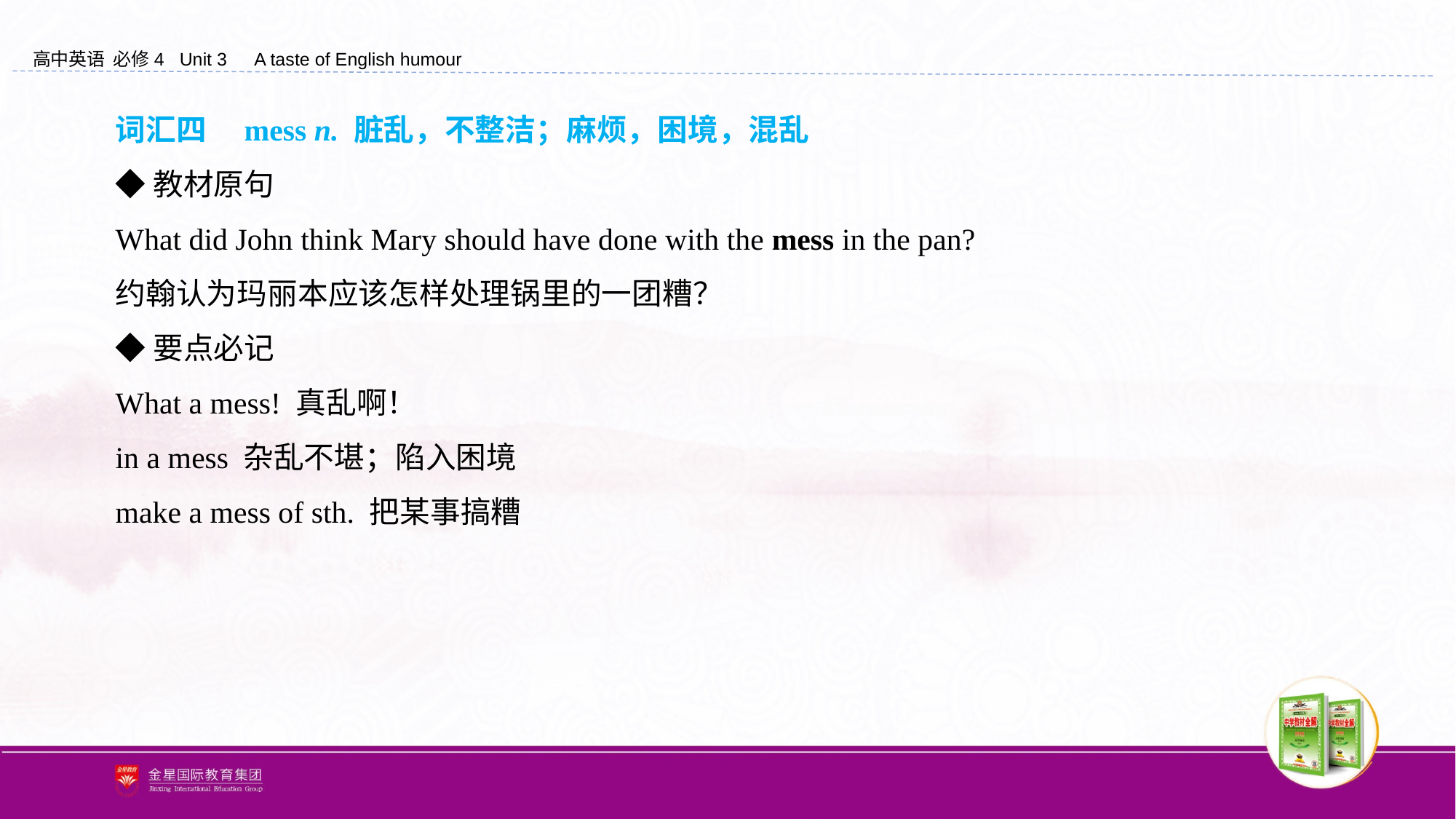

词汇四　mess n. 脏乱，不整洁；麻烦，困境，混乱
◆教材原句
What did John think Mary should have done with the mess in the pan?
约翰认为玛丽本应该怎样处理锅里的一团糟？
◆要点必记
What a mess! 真乱啊！
in a mess 杂乱不堪；陷入困境
make a mess of sth. 把某事搞糟